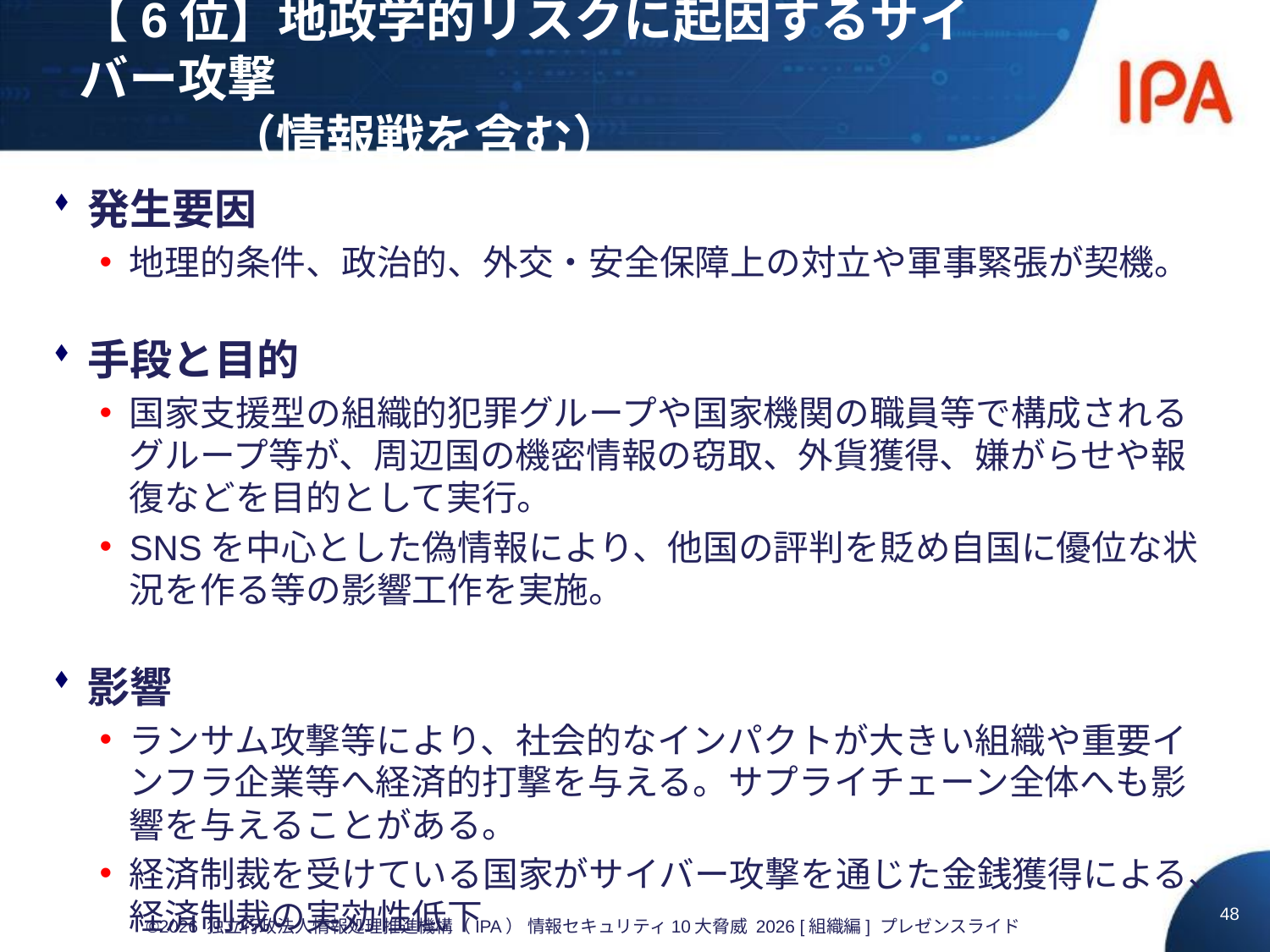

# 【6位】地政学的リスクに起因するサイバー攻撃 　　　（情報戦を含む）
発生要因
地理的条件、政治的、外交・安全保障上の対立や軍事緊張が契機。

手段と目的
国家支援型の組織的犯罪グループや国家機関の職員等で構成されるグループ等が、周辺国の機密情報の窃取、外貨獲得、嫌がらせや報復などを目的として実行。
SNSを中心とした偽情報により、他国の評判を貶め自国に優位な状況を作る等の影響工作を実施。

影響
ランサム攻撃等により、社会的なインパクトが大きい組織や重要インフラ企業等へ経済的打撃を与える。サプライチェーン全体へも影響を与えることがある。
経済制裁を受けている国家がサイバー攻撃を通じた金銭獲得による、経済制裁の実効性低下
48
©2026 独立行政法人情報処理推進機構（IPA） 情報セキュリティ10大脅威 2026 [組織編] プレゼンスライド